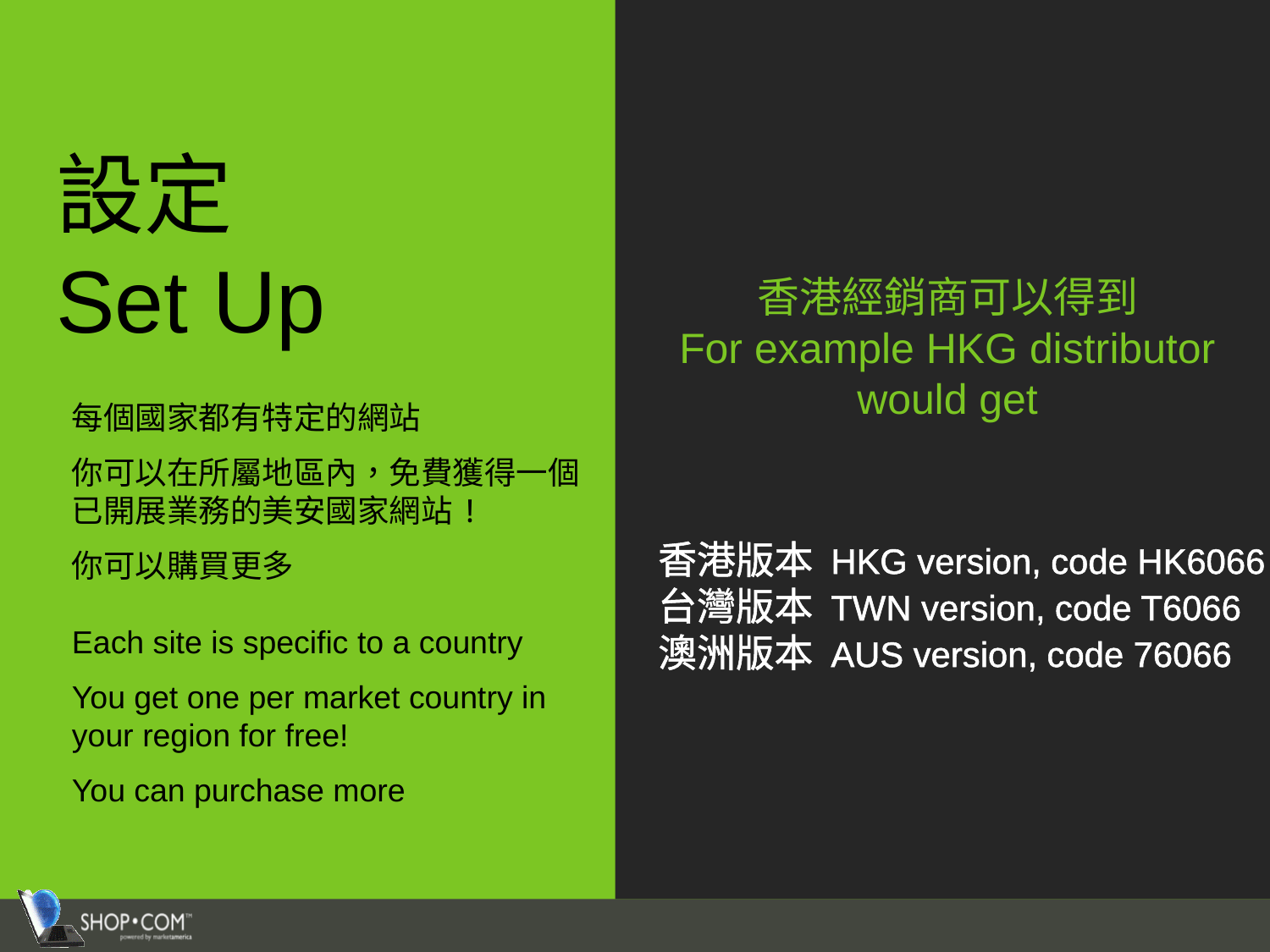

設定
Set Up
香港經銷商可以得到
For example HKG distributor would get
每個國家都有特定的網站

你可以在所屬地區內，免費獲得一個已開展業務的美安國家網站!

你可以購買更多

Each site is specific to a country

You get one per market country in your region for free!

You can purchase more
香港版本 HKG version, code HK6066
台灣版本 TWN version, code T6066
澳洲版本 AUS version, code 76066